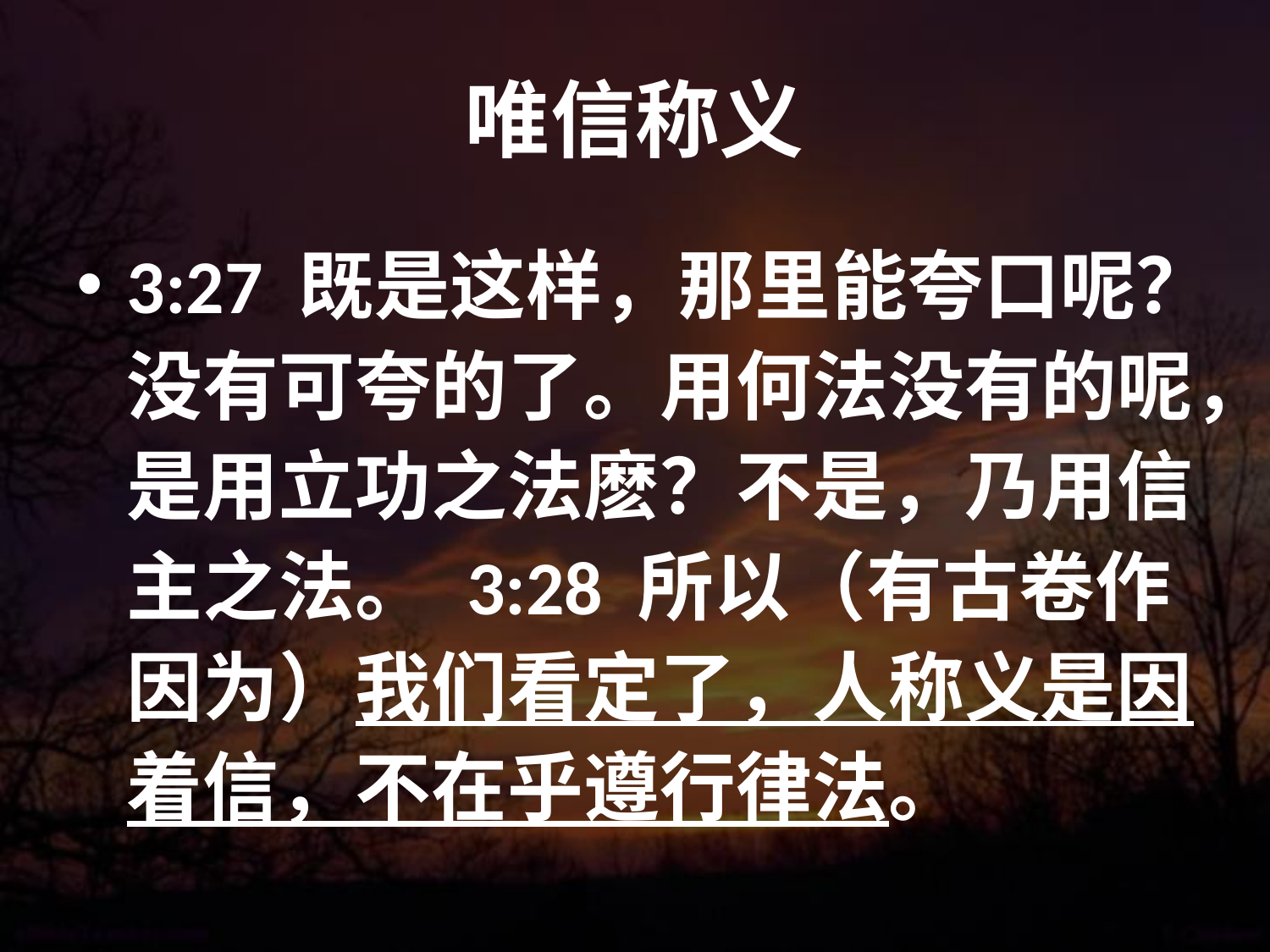

# 唯信称义
3:27 既是这样，那里能夸口呢？没有可夸的了。用何法没有的呢，是用立功之法麽？不是，乃用信主之法。 3:28 所以（有古卷作因为）我们看定了，人称义是因着信，不在乎遵行律法。